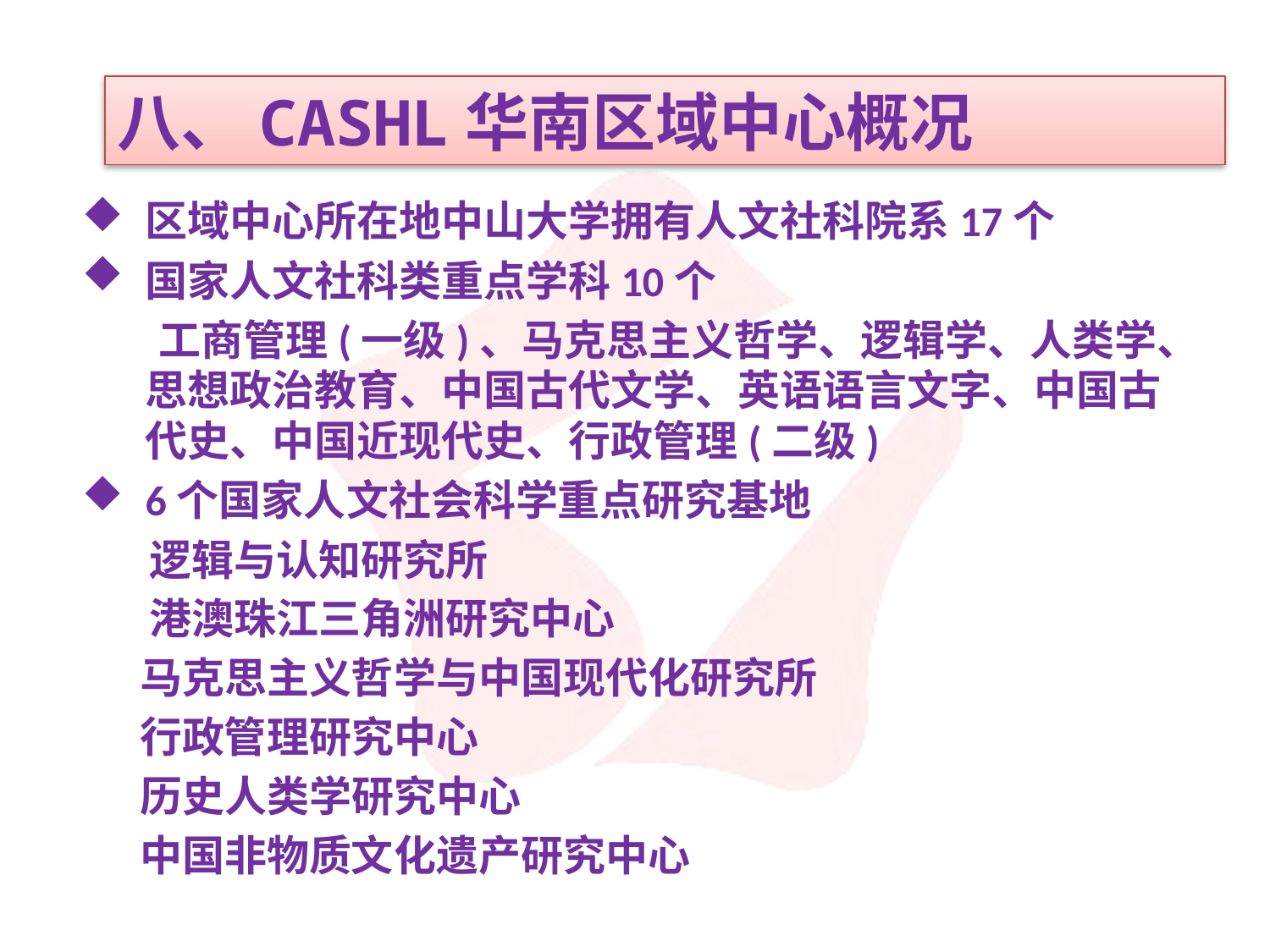

八、CASHL华南区域中心概况
区域中心所在地中山大学拥有人文社科院系17个
国家人文社科类重点学科10个
       工商管理(一级)、马克思主义哲学、逻辑学、人类学、思想政治教育、中国古代文学、英语语言文字、中国古代史、中国近现代史、行政管理(二级)
6个国家人文社会科学重点研究基地
      逻辑与认知研究所
      港澳珠江三角洲研究中心
     马克思主义哲学与中国现代化研究所
     行政管理研究中心
     历史人类学研究中心
     中国非物质文化遗产研究中心